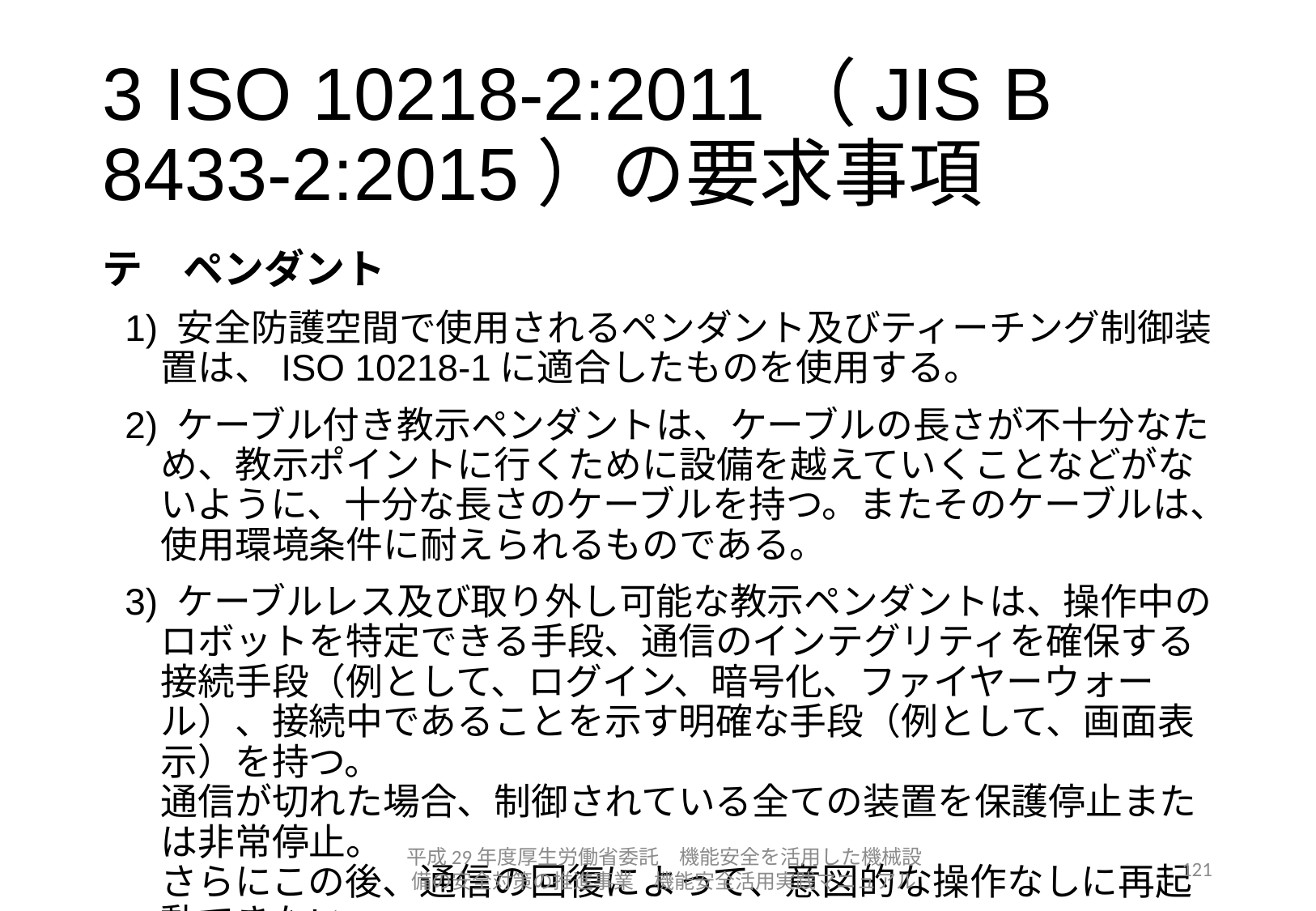

# 3 ISO 10218-2:2011（JIS B 8433-2:2015）の要求事項
テ　ペンダント
1) 安全防護空間で使用されるペンダント及びティーチング制御装置は、ISO 10218-1に適合したものを使用する。
2) ケーブル付き教示ペンダントは、ケーブルの長さが不十分なため、教示ポイントに行くために設備を越えていくことなどがないように、十分な長さのケーブルを持つ。またそのケーブルは、使用環境条件に耐えられるものである。
3) ケーブルレス及び取り外し可能な教示ペンダントは、操作中のロボットを特定できる手段、通信のインテグリティを確保する接続手段（例として、ログイン、暗号化、ファイヤーウォール）、接続中であることを示す明確な手段（例として、画面表示）を持つ。
通信が切れた場合、制御されている全ての装置を保護停止または非常停止。
さらにこの後、通信の回復によって、意図的な操作なしに再起動できない。
平成29年度厚生労働省委託　機能安全を活用した機械設備の安全対策の推進事業　機能安全活用実践マニュアル
121